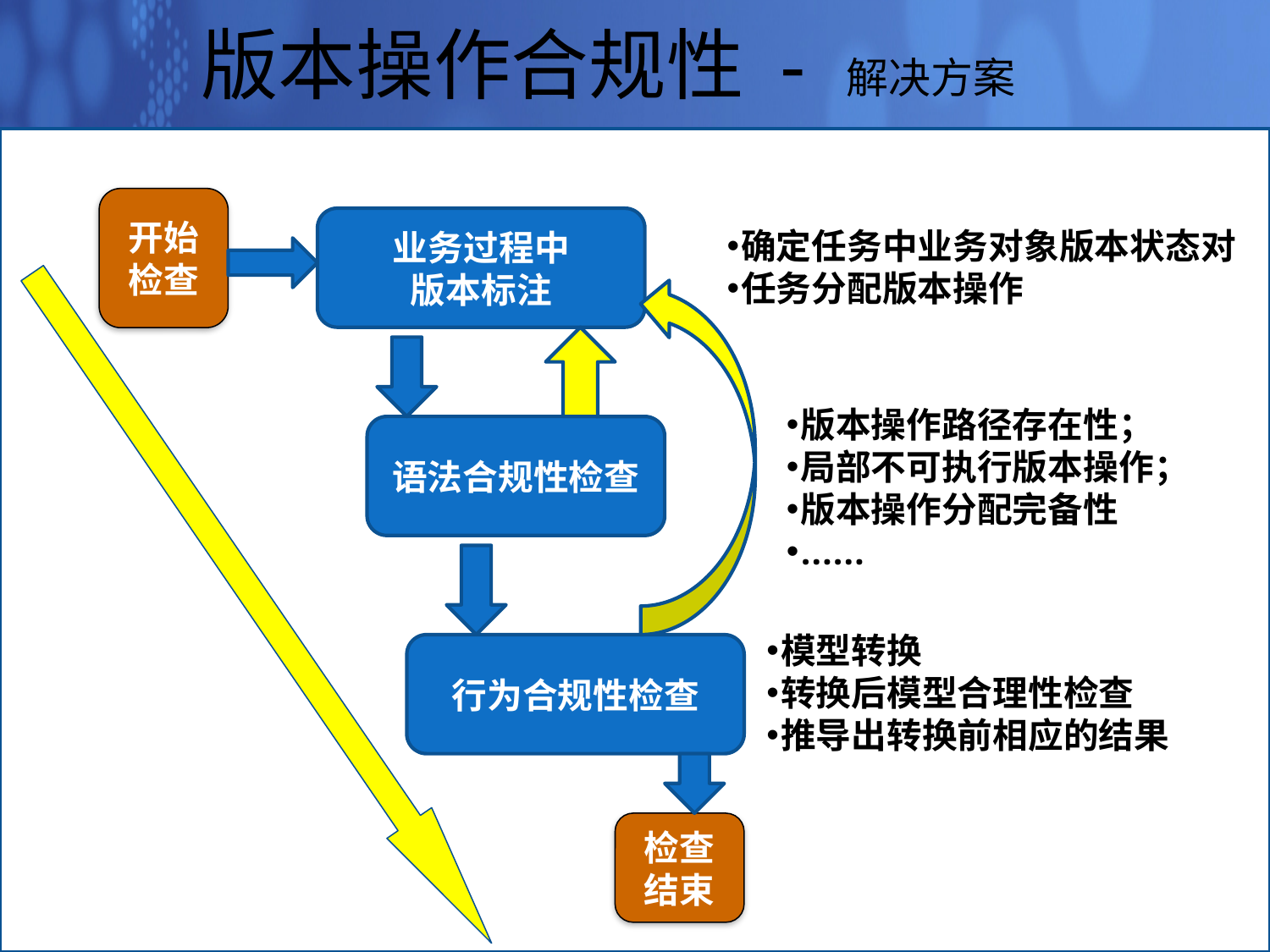

版本操作合规性 - 解决方案
开始检查
业务过程中
版本标注
确定任务中业务对象版本状态对
任务分配版本操作

版本操作路径存在性；
局部不可执行版本操作；
版本操作分配完备性
……
语法合规性检查

模型转换
转换后模型合理性检查
推导出转换前相应的结果
行为合规性检查

检查结束